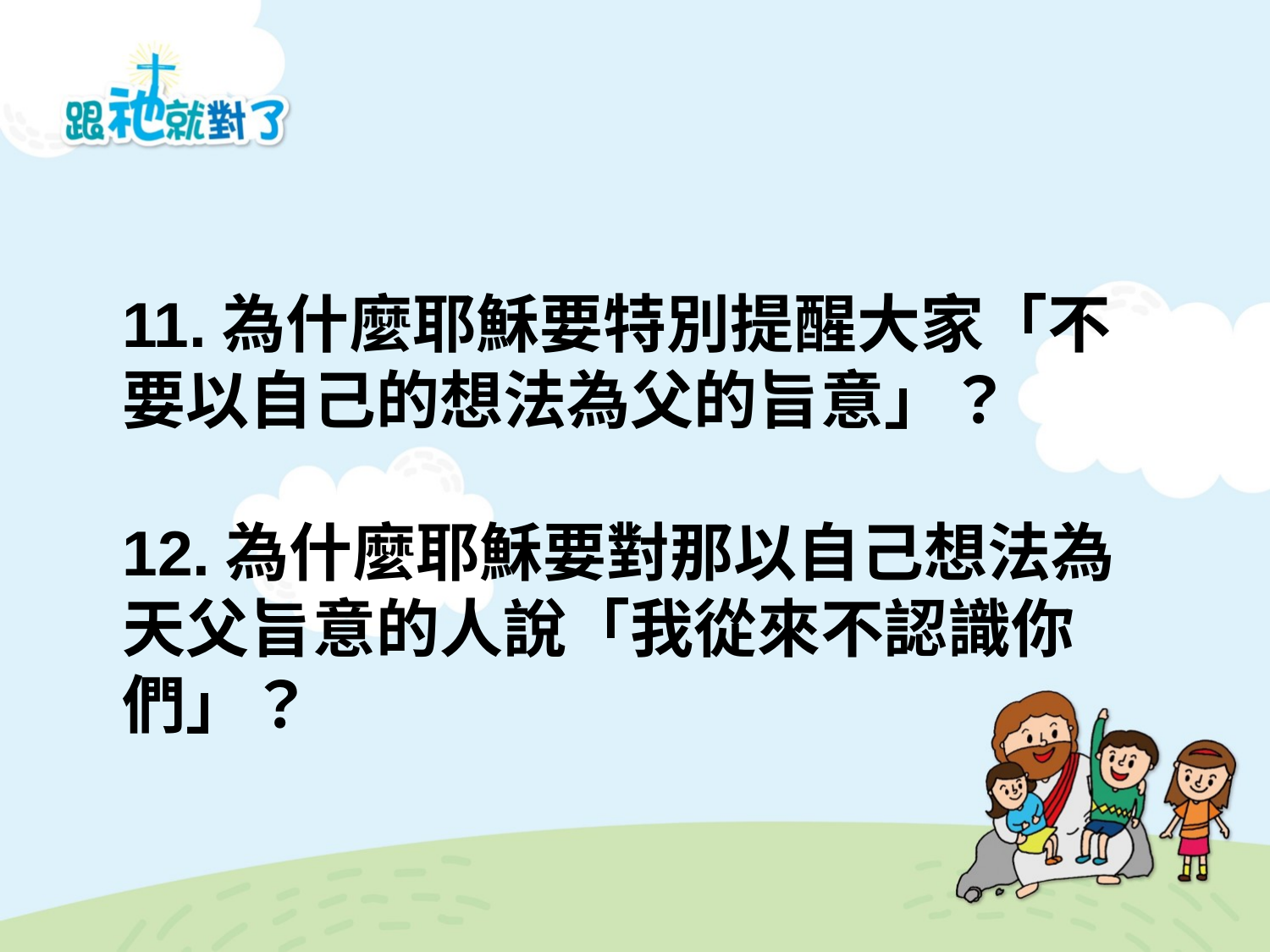

11.為什麼耶穌要特別提醒大家「不要以自己的想法為父的旨意」？

12.為什麼耶穌要對那以自己想法為天父旨意的人說「我從來不認識你們」？